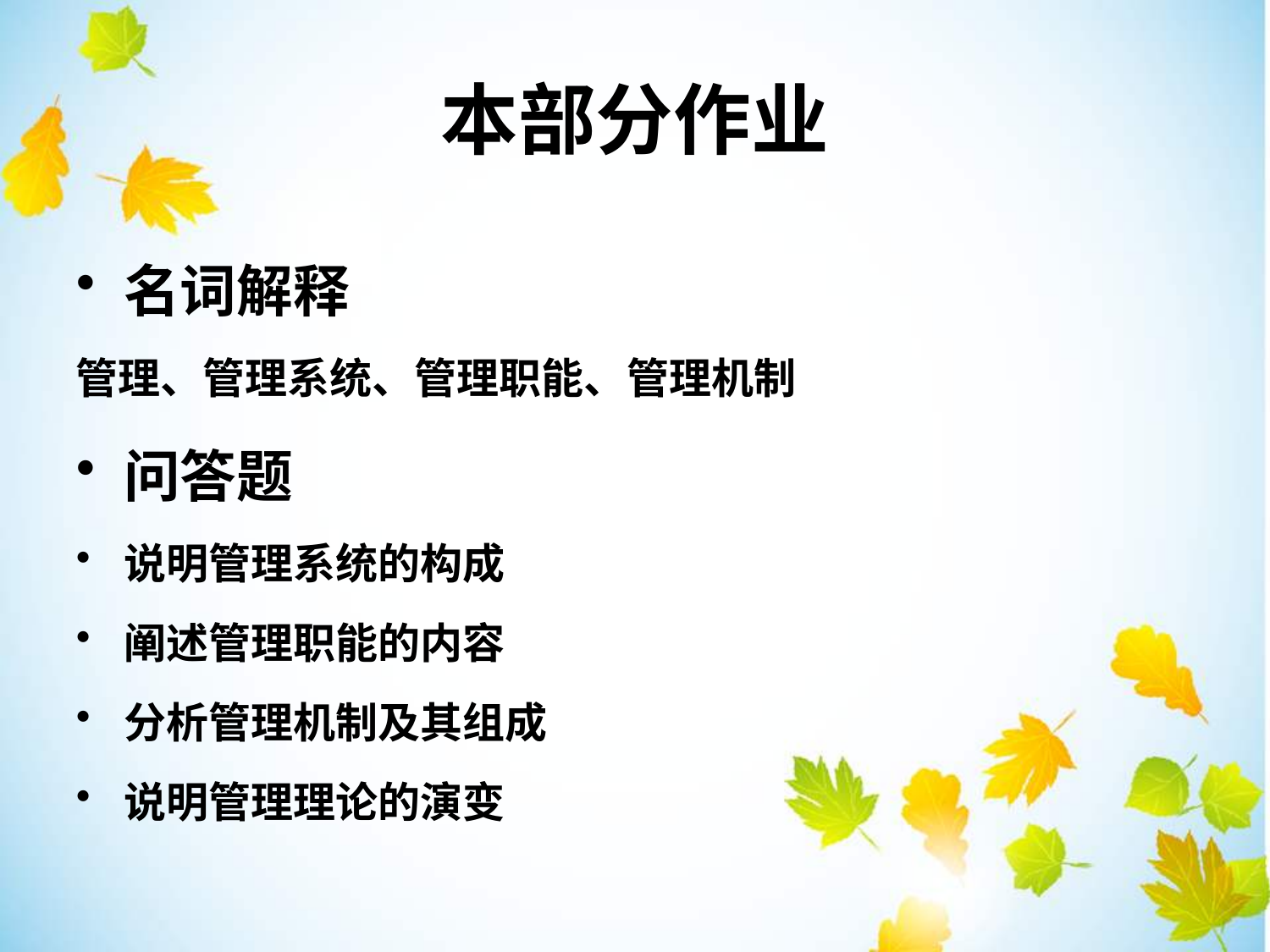

本部分作业
名词解释
管理、管理系统、管理职能、管理机制
问答题
说明管理系统的构成
阐述管理职能的内容
分析管理机制及其组成
说明管理理论的演变